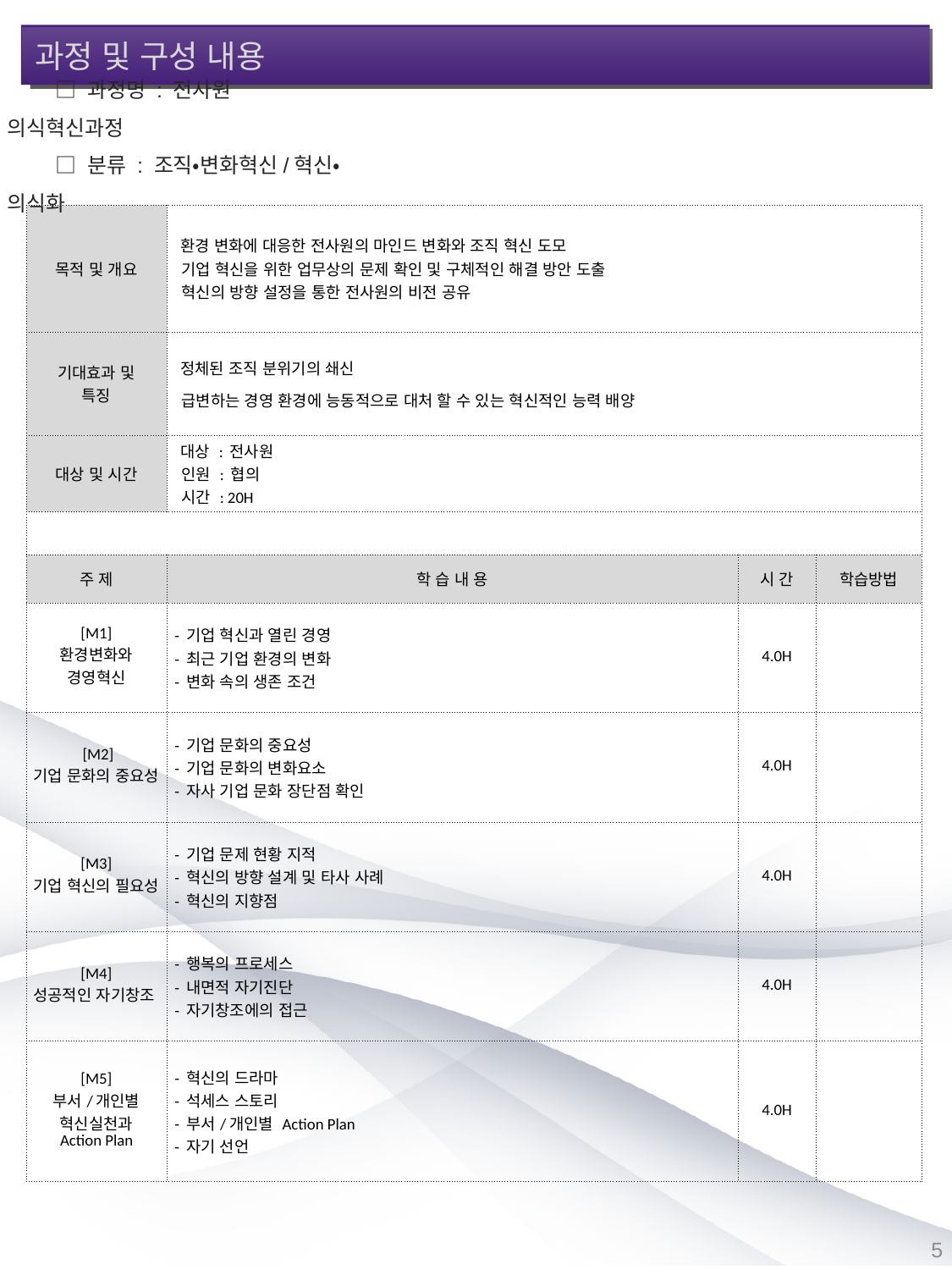

과정 및 구성 내용
□ 과정명 : 전사원 의식혁신과정
□ 분류 : 조직•변화혁신/혁신•의식화
| 목적 및 개요 | 환경 변화에 대응한 전사원의 마인드 변화와 조직 혁신 도모 기업 혁신을 위한 업무상의 문제 확인 및 구체적인 해결 방안 도출 혁신의 방향 설정을 통한 전사원의 비전 공유 |  |  |
| --- | --- | --- | --- |
| 기대효과 및 특징 | 정체된 조직 분위기의 쇄신 급변하는 경영 환경에 능동적으로 대처 할 수 있는 혁신적인 능력 배양 |  |  |
| 대상 및 시간 | 대상 : 전사원 인원 : 협의 시간 : 20H |  |  |
|  |  |  |  |
| 주 제 | 학 습 내 용 | 시 간 | 학습방법 |
| [M1] 환경변화와 경영혁신 | - 기업 혁신과 열린 경영 - 최근 기업 환경의 변화 - 변화 속의 생존 조건 | 4.0H |  |
| [M2] 기업 문화의 중요성 | - 기업 문화의 중요성 - 기업 문화의 변화요소 - 자사 기업 문화 장단점 확인 | 4.0H |  |
| [M3] 기업 혁신의 필요성 | - 기업 문제 현황 지적 - 혁신의 방향 설계 및 타사 사례 - 혁신의 지향점 | 4.0H |  |
| [M4] 성공적인 자기창조 | - 행복의 프로세스 - 내면적 자기진단 - 자기창조에의 접근 | 4.0H |  |
| [M5] 부서/개인별 혁신실천과 Action Plan | - 혁신의 드라마 - 석세스 스토리 - 부서/개인별 Action Plan - 자기 선언 | 4.0H |  |
5